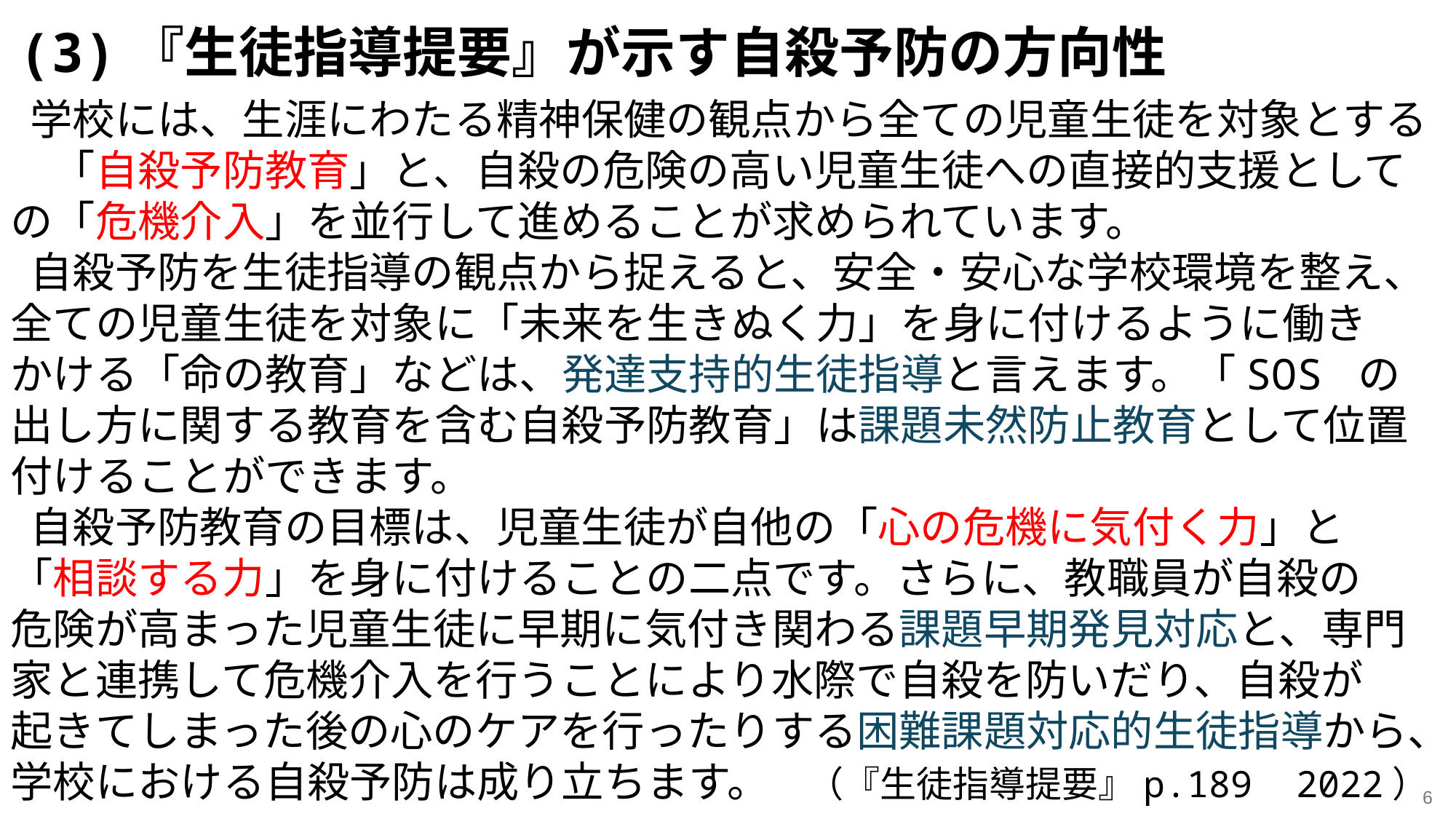

(3)『生徒指導提要』が示す自殺予防の方向性
 学校には、生涯にわたる精神保健の観点から全ての児童生徒を対象とする　「自殺予防教育」と、自殺の危険の高い児童生徒への直接的支援としての「危機介入」を並行して進めることが求められています。
 自殺予防を生徒指導の観点から捉えると、安全・安心な学校環境を整え、全ての児童生徒を対象に「未来を生きぬく力」を身に付けるように働き
かける「命の教育」などは、発達支持的生徒指導と言えます。「SOS の
出し方に関する教育を含む自殺予防教育」は課題未然防止教育として位置付けることができます。
 自殺予防教育の目標は、児童生徒が自他の「心の危機に気付く力」と
「相談する力」を身に付けることの二点です。さらに、教職員が自殺の
危険が高まった児童生徒に早期に気付き関わる課題早期発見対応と、専門家と連携して危機介入を行うことにより水際で自殺を防いだり、自殺が
起きてしまった後の心のケアを行ったりする困難課題対応的生徒指導から、学校における自殺予防は成り立ちます。    （『生徒指導提要』p.189  2022）

6